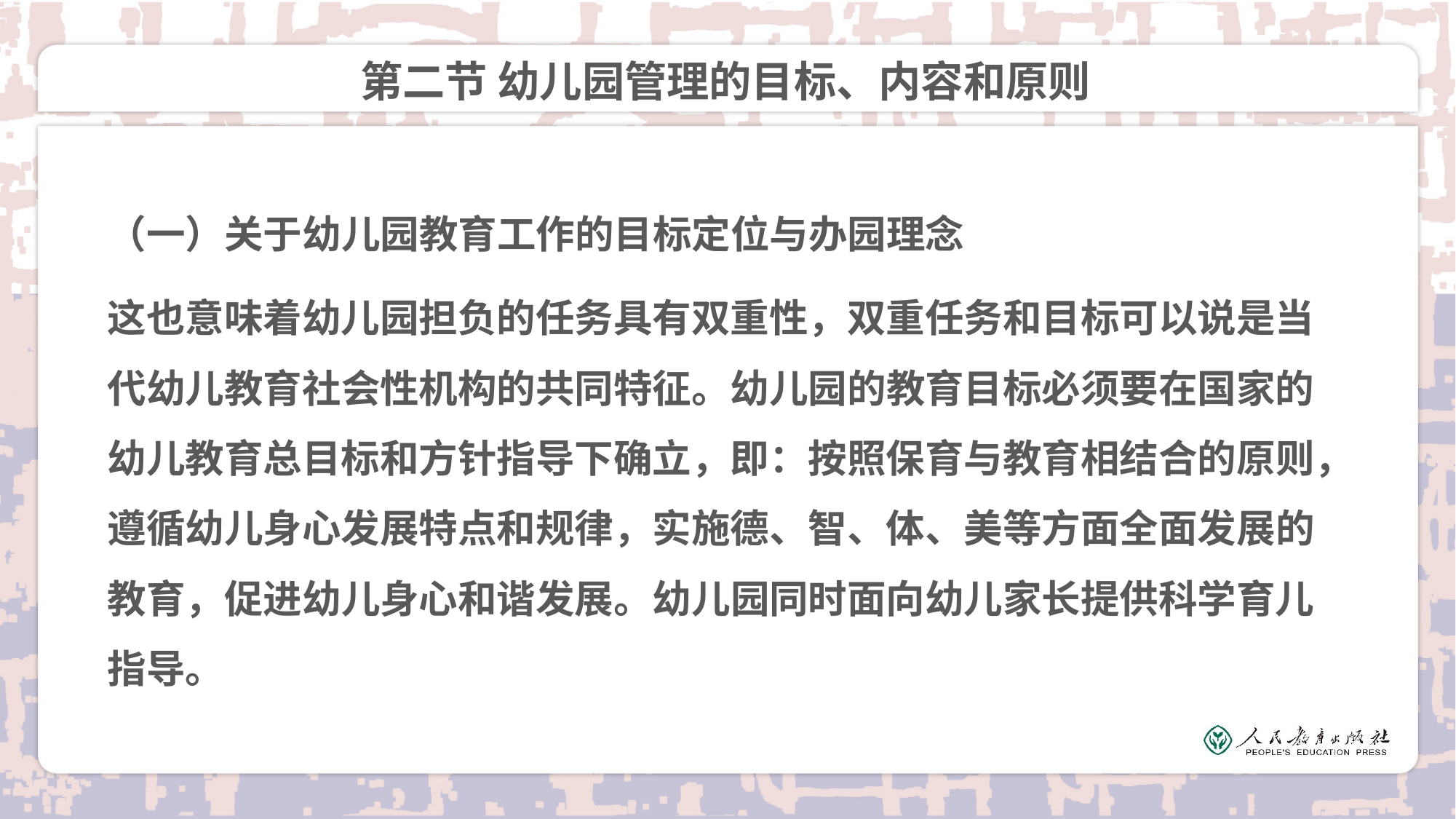

# 第二节 幼儿园管理的目标、内容和原则
（一）关于幼儿园教育工作的目标定位与办园理念
这也意味着幼儿园担负的任务具有双重性，双重任务和目标可以说是当代幼儿教育社会性机构的共同特征。幼儿园的教育目标必须要在国家的幼儿教育总目标和方针指导下确立，即：按照保育与教育相结合的原则，遵循幼儿身心发展特点和规律，实施德、智、体、美等方面全面发展的教育，促进幼儿身心和谐发展。幼儿园同时面向幼儿家长提供科学育儿指导。